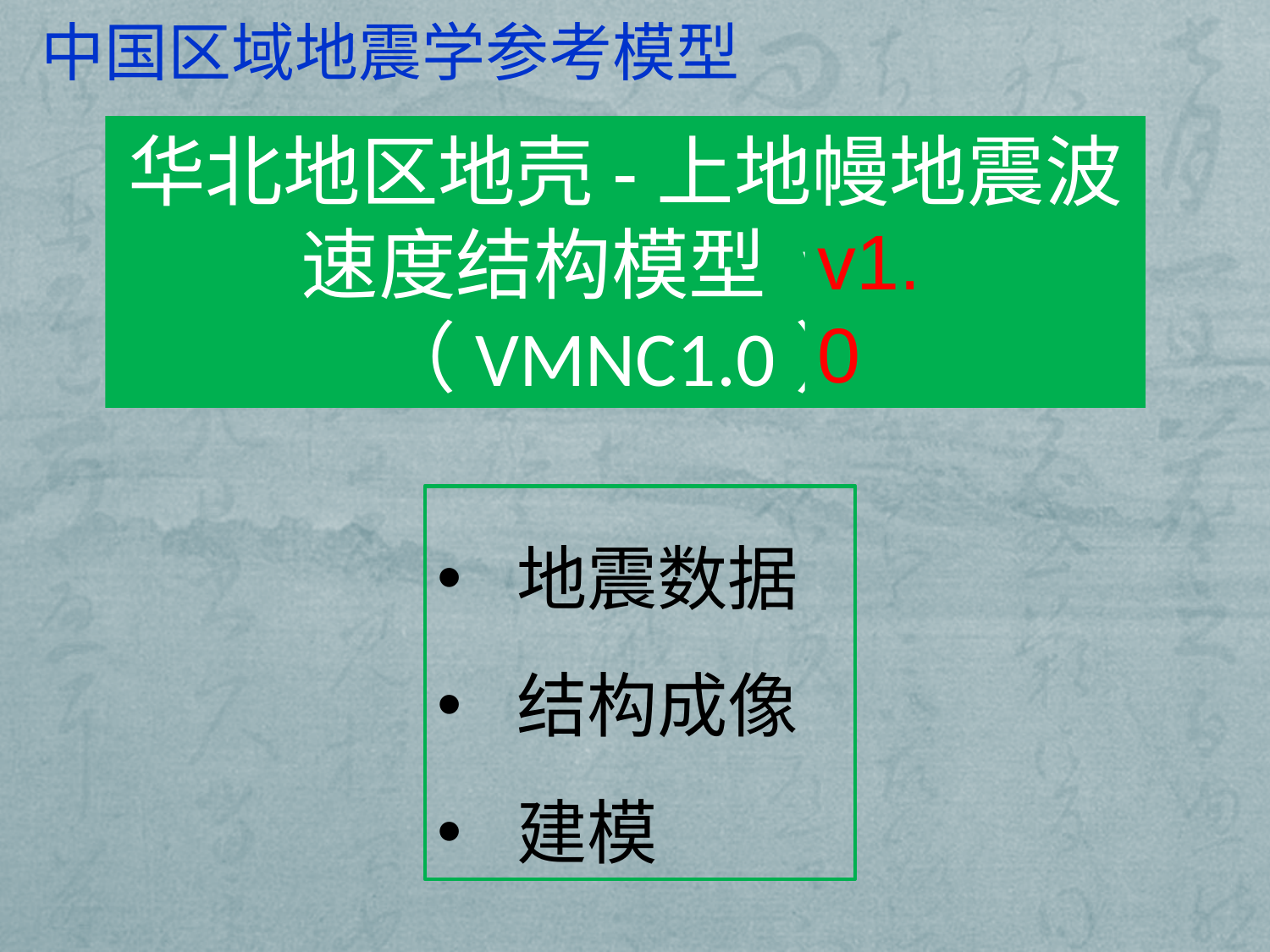

中国区域地震学参考模型
华北地区地壳-上地幔地震波速度结构模型 v1.0
（VMNC1.0）
v1.0
地震数据
结构成像
建模